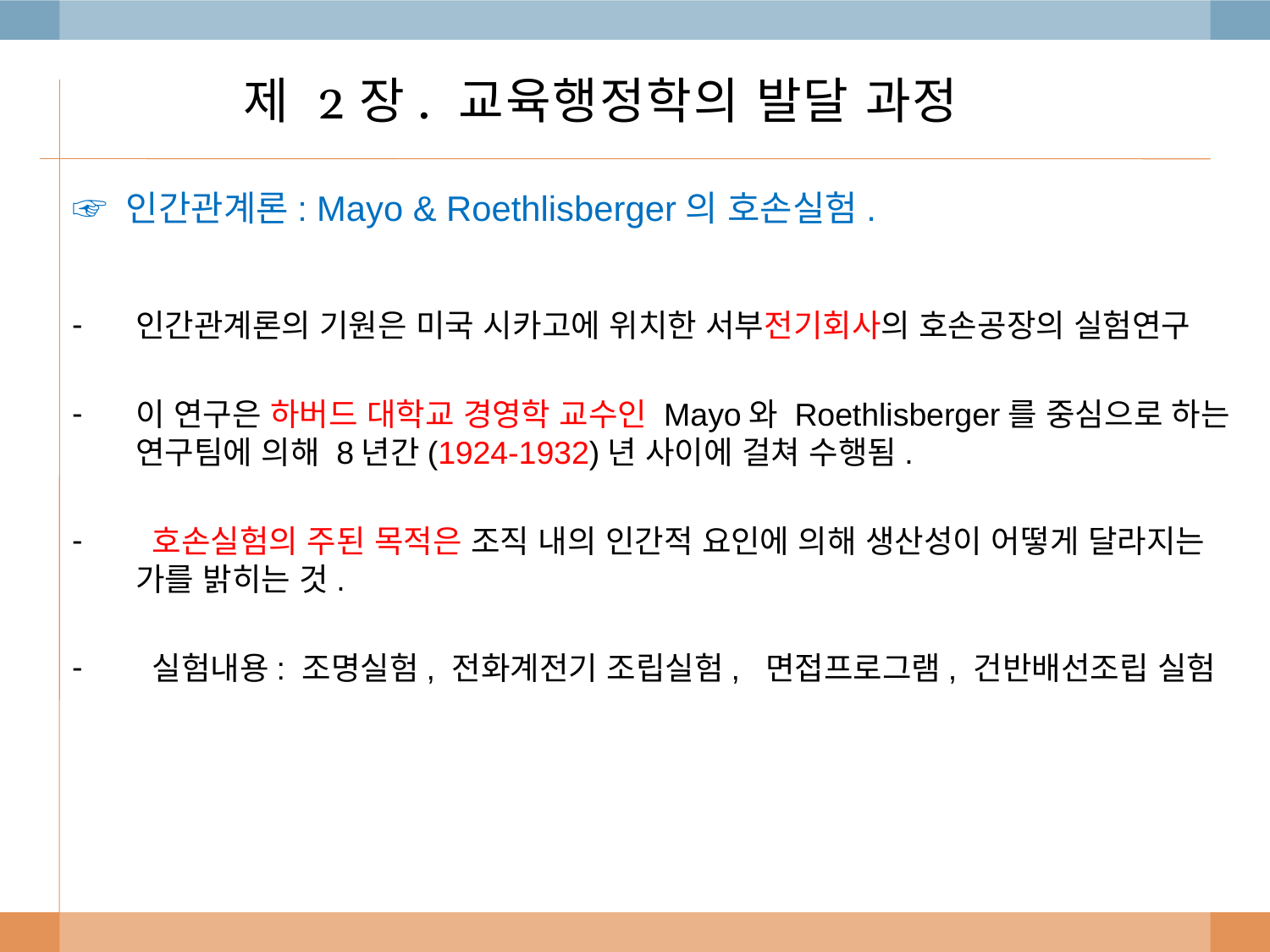

# 제 2장. 교육행정학의 발달 과정
☞ 인간관계론: Mayo & Roethlisberger의 호손실험.

인간관계론의 기원은 미국 시카고에 위치한 서부전기회사의 호손공장의 실험연구

이 연구은 하버드 대학교 경영학 교수인 Mayo와 Roethlisberger를 중심으로 하는 연구팀에 의해 8년간(1924-1932)년 사이에 걸쳐 수행됨.

 호손실험의 주된 목적은 조직 내의 인간적 요인에 의해 생산성이 어떻게 달라지는 가를 밝히는 것.

 실험내용: 조명실험, 전화계전기 조립실험,  면접프로그램, 건반배선조립 실험